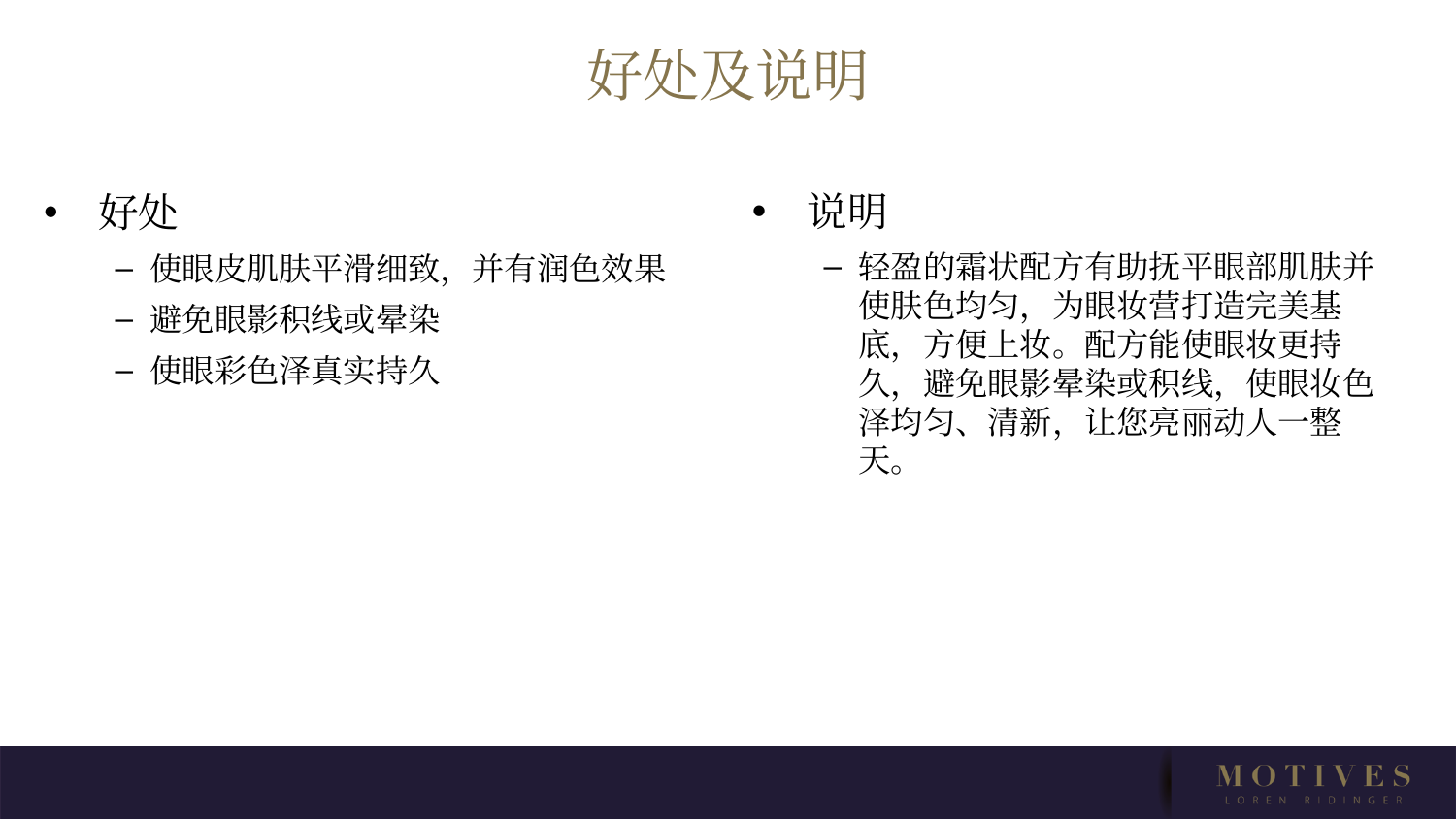

# 好处及说明
说明
轻盈的霜状配方有助抚平眼部肌肤并使肤色均匀，为眼妆营打造完美基底，方便上妆。配方能使眼妆更持久，避免眼影晕染或积线，使眼妆色泽均匀、清新，让您亮丽动人一整天。

好处
使眼皮肌肤平滑细致，并有润色效果
避免眼影积线或晕染
使眼彩色泽真实持久